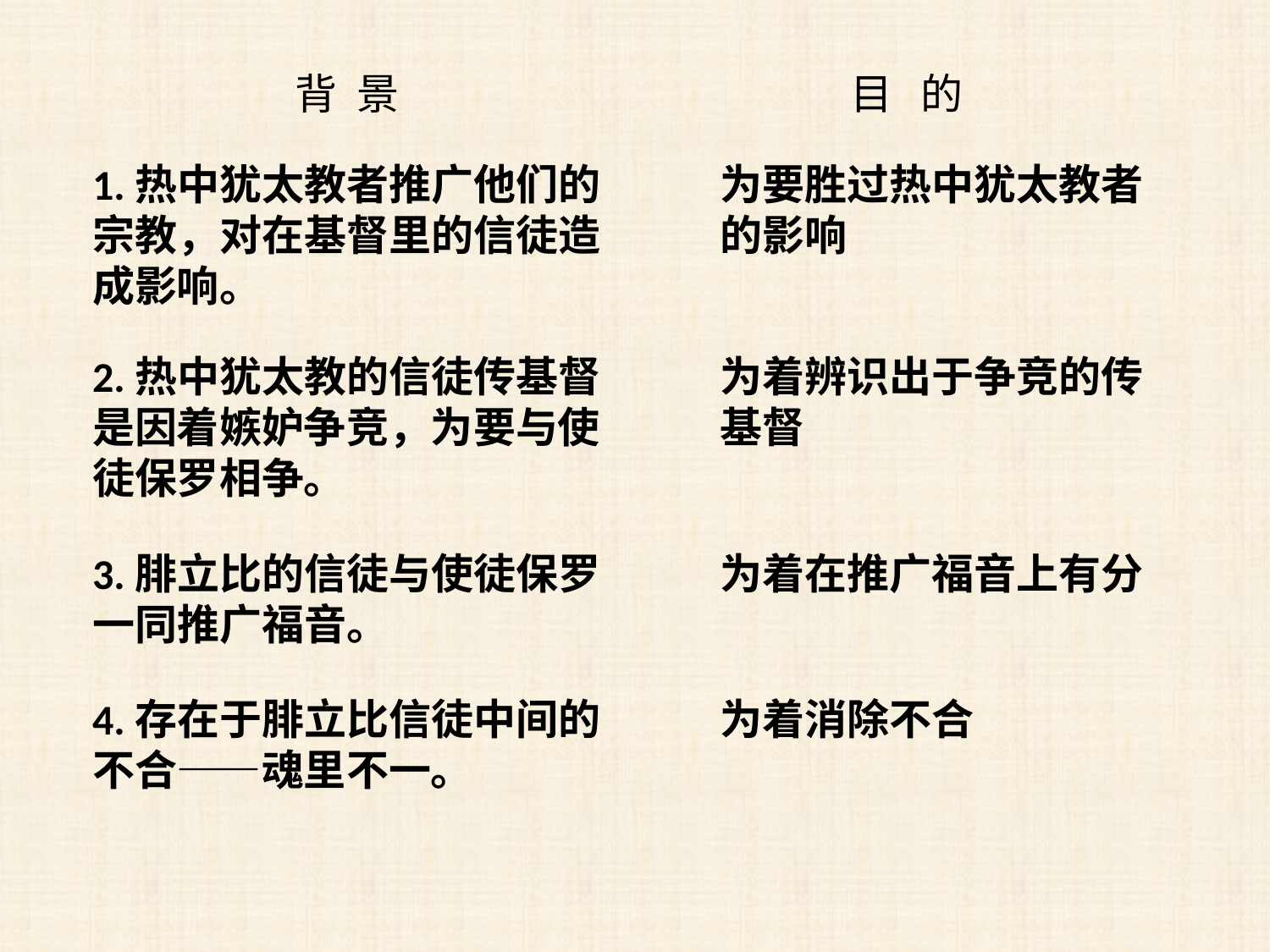

背  景
目   的
1.热中犹太教者推广他们的宗教，对在基督里的信徒造成影响。
为要胜过热中犹太教者的影响
2.热中犹太教的信徒传基督是因着嫉妒争竞，为要与使徒保罗相争。
为着辨识出于争竞的传基督
3.腓立比的信徒与使徒保罗一同推广福音。
为着在推广福音上有分
4.存在于腓立比信徒中间的不合——魂里不一。
为着消除不合